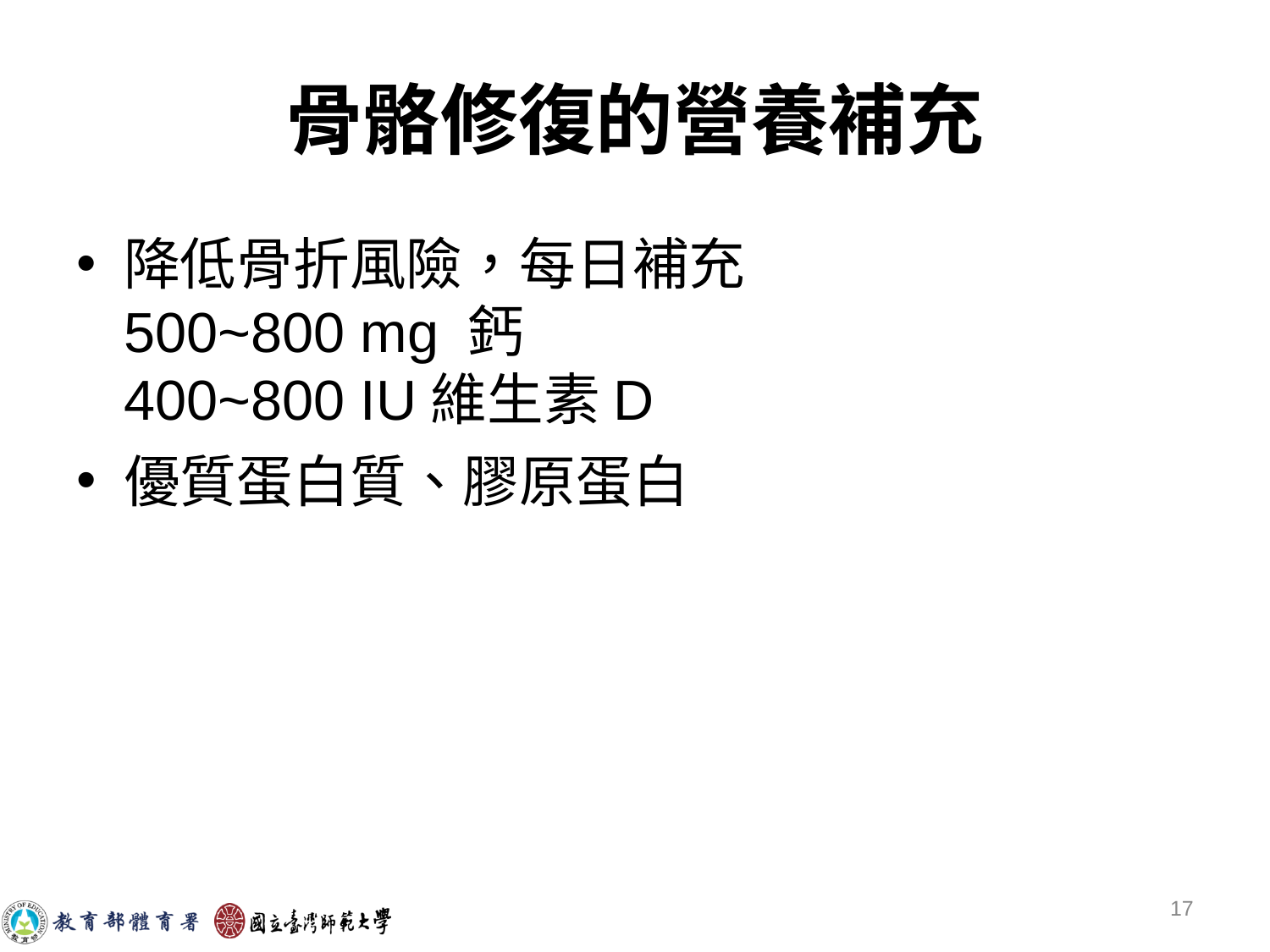

# 骨骼修復的營養補充
降低骨折風險，每日補充
500~800 mg 鈣
400~800 IU維生素D
優質蛋白質、膠原蛋白
17